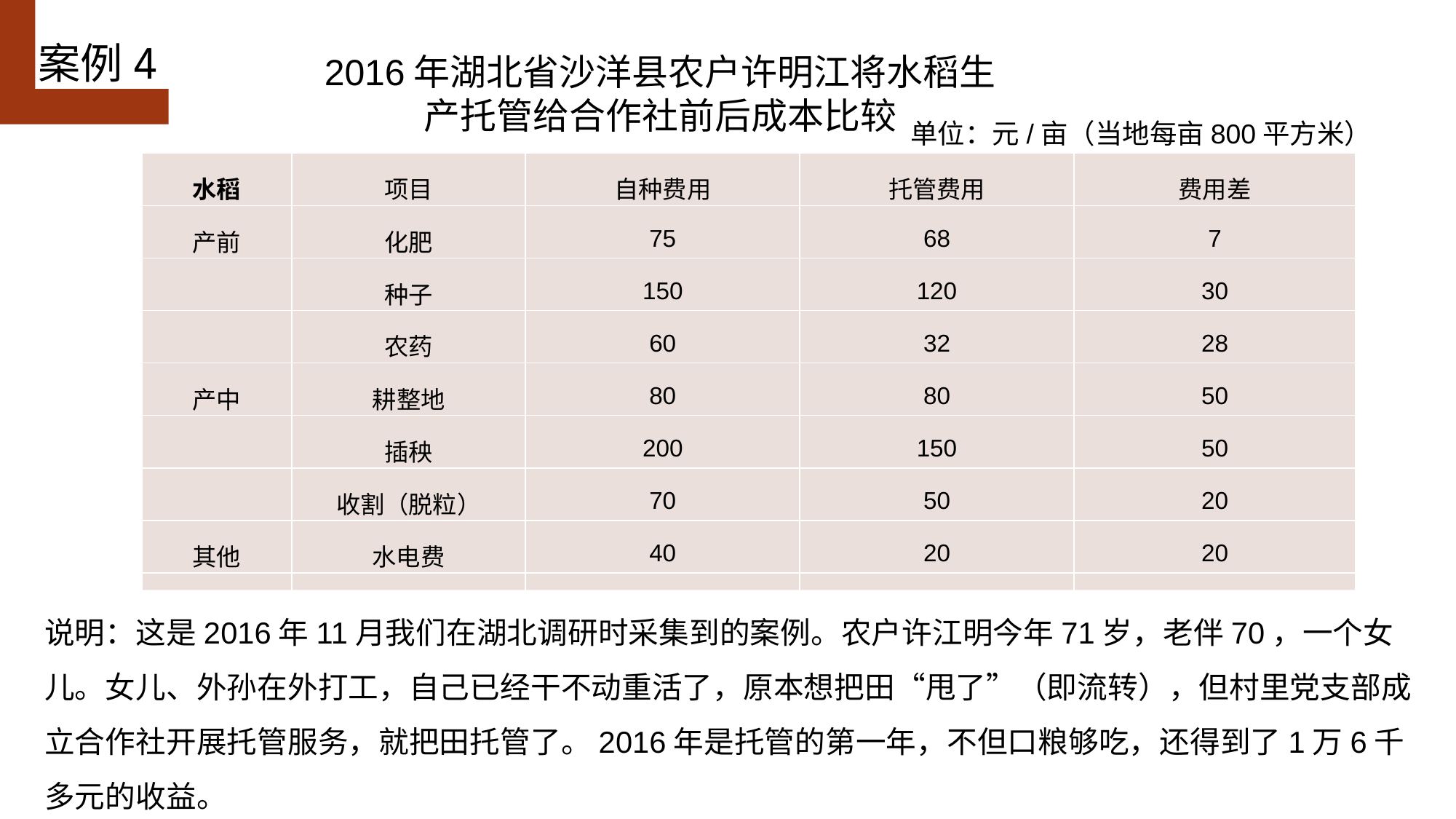

案例4
2016年湖北省沙洋县农户许明江将水稻生产托管给合作社前后成本比较
单位：元/亩（当地每亩800平方米）
| 水稻 | 项目 | 自种费用 | 托管费用 | 费用差 |
| --- | --- | --- | --- | --- |
| 产前 | 化肥 | 75 | 68 | 7 |
|  | 种子 | 150 | 120 | 30 |
|  | 农药 | 60 | 32 | 28 |
| 产中 | 耕整地 | 80 | 80 | 50 |
|  | 插秧 | 200 | 150 | 50 |
|  | 收割（脱粒） | 70 | 50 | 20 |
| 其他 | 水电费 | 40 | 20 | 20 |
|  | 请工费 | 80 | 0 | 80 |
|  | 总支出 | 755 | 520 | 235（降31.2%） |
说明：这是2016年11月我们在湖北调研时采集到的案例。农户许江明今年71岁，老伴70，一个女儿。女儿、外孙在外打工，自己已经干不动重活了，原本想把田“甩了”（即流转），但村里党支部成立合作社开展托管服务，就把田托管了。2016年是托管的第一年，不但口粮够吃，还得到了1万6千多元的收益。